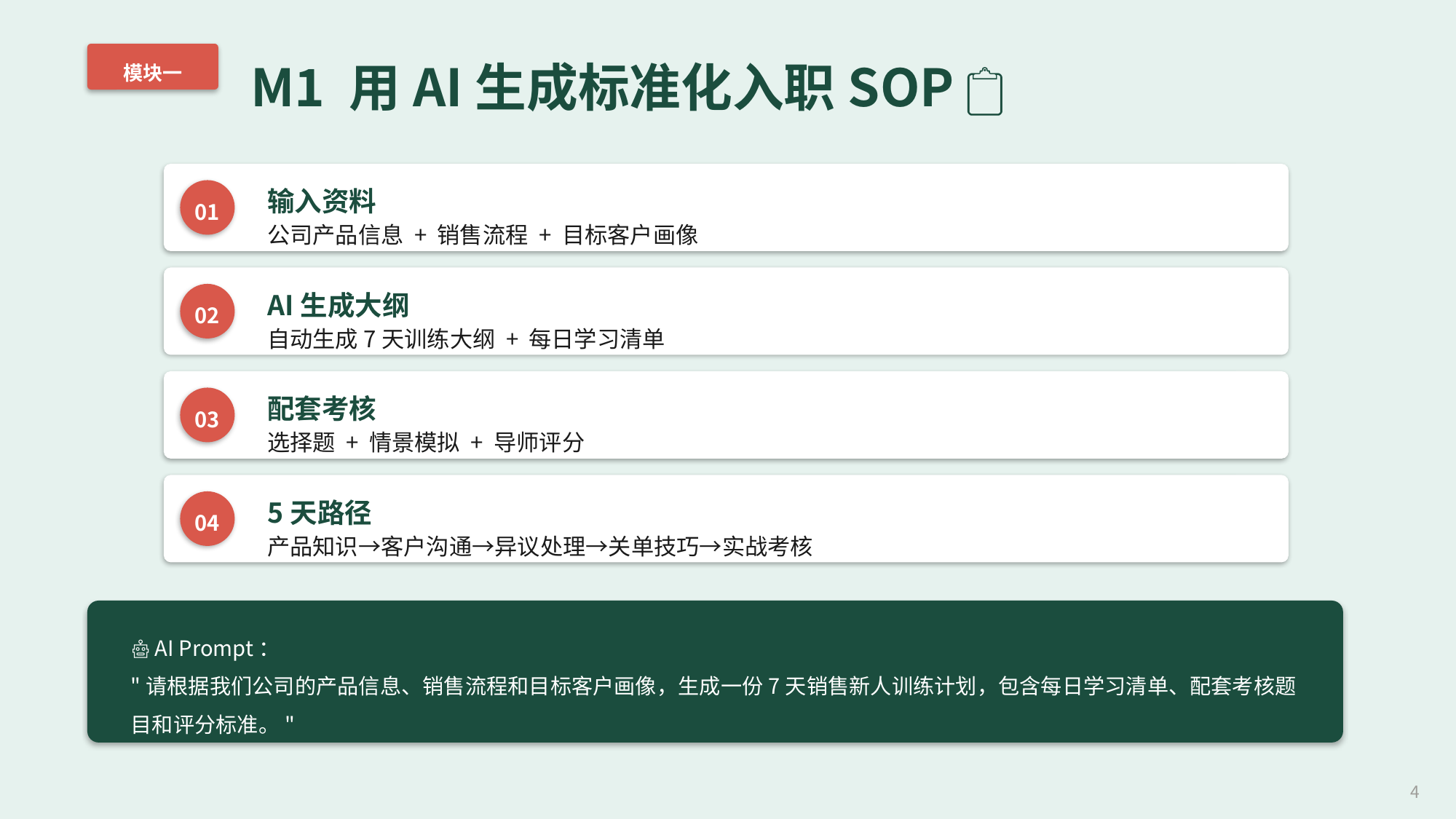

M1 用AI生成标准化入职SOP 📋
模块一

输入资料

01
公司产品信息 + 销售流程 + 目标客户画像

AI生成大纲

02
自动生成7天训练大纲 + 每日学习清单

配套考核

03
选择题 + 情景模拟 + 导师评分

5天路径

04
产品知识→客户沟通→异议处理→关单技巧→实战考核

🤖 AI Prompt：
"请根据我们公司的产品信息、销售流程和目标客户画像，生成一份7天销售新人训练计划，包含每日学习清单、配套考核题目和评分标准。"
4